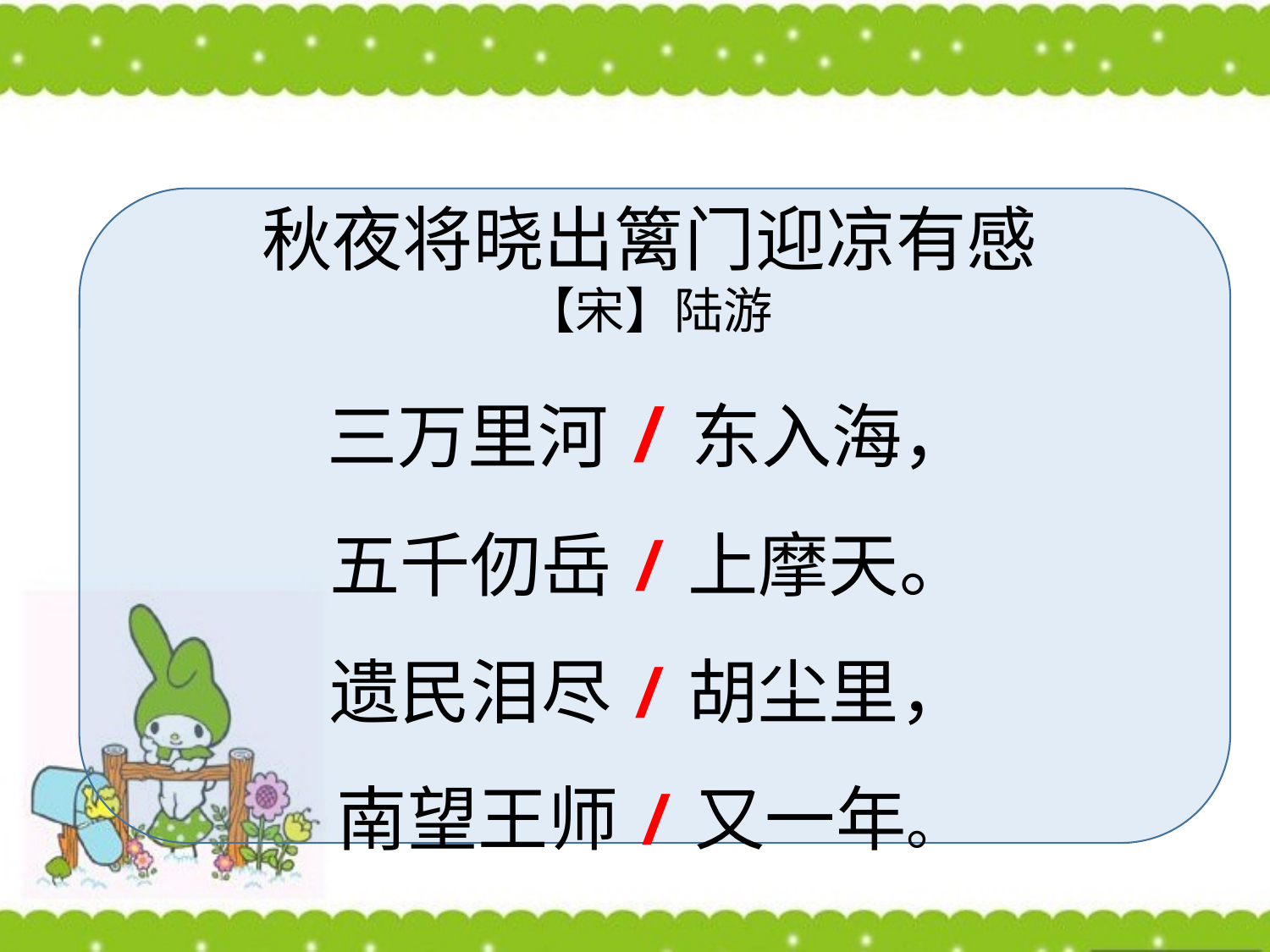

秋夜将晓出篱门迎凉有感
【宋】陆游
三万里河/东入海，
五千仞岳/上摩天。
遗民泪尽/胡尘里，
南望王师/又一年。